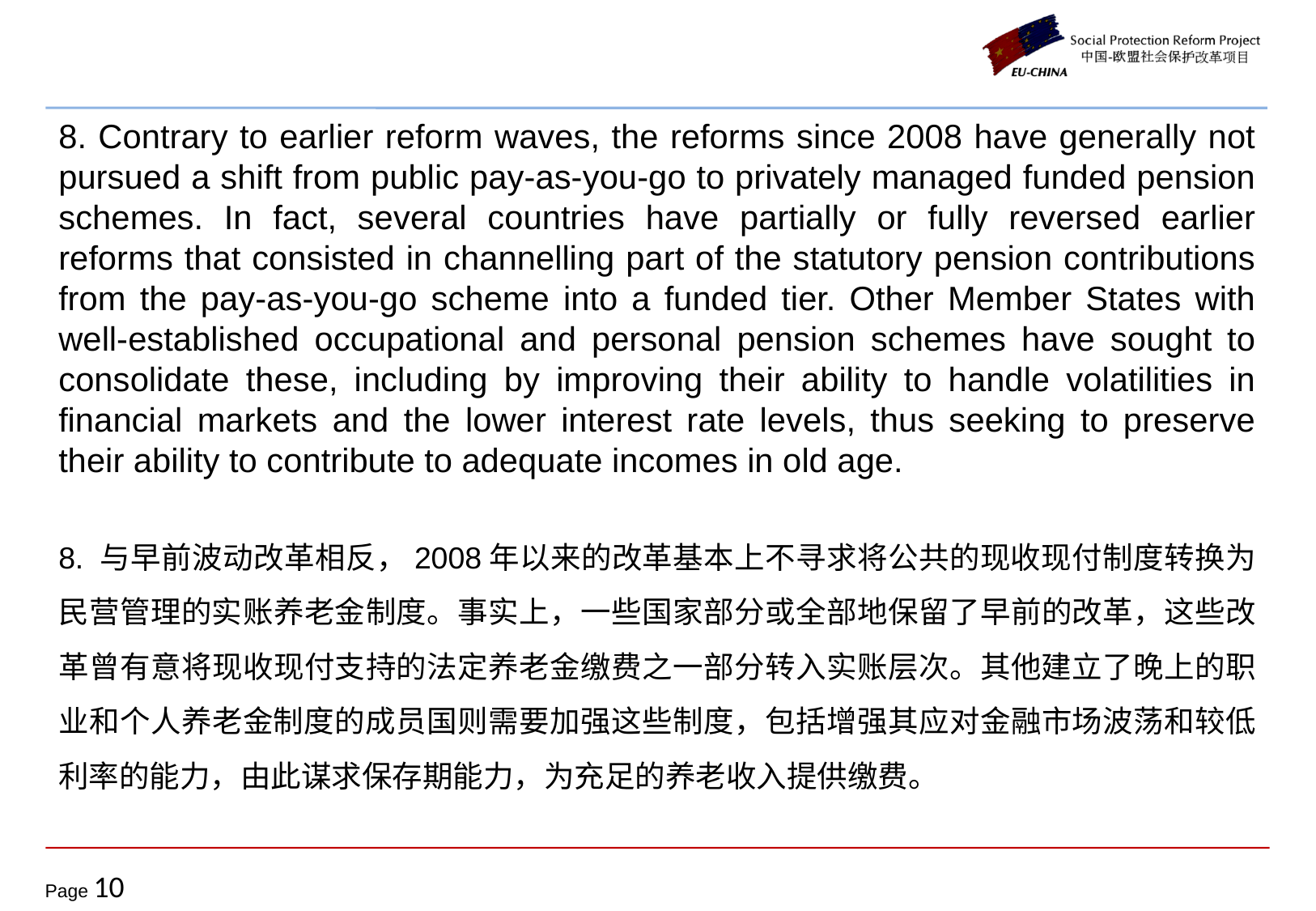

8. Contrary to earlier reform waves, the reforms since 2008 have generally not pursued a shift from public pay-as-you-go to privately managed funded pension schemes. In fact, several countries have partially or fully reversed earlier reforms that consisted in channelling part of the statutory pension contributions from the pay-as-you-go scheme into a funded tier. Other Member States with well-established occupational and personal pension schemes have sought to consolidate these, including by improving their ability to handle volatilities in financial markets and the lower interest rate levels, thus seeking to preserve their ability to contribute to adequate incomes in old age.

8. 与早前波动改革相反，2008年以来的改革基本上不寻求将公共的现收现付制度转换为民营管理的实账养老金制度。事实上，一些国家部分或全部地保留了早前的改革，这些改革曾有意将现收现付支持的法定养老金缴费之一部分转入实账层次。其他建立了晚上的职业和个人养老金制度的成员国则需要加强这些制度，包括增强其应对金融市场波荡和较低利率的能力，由此谋求保存期能力，为充足的养老收入提供缴费。